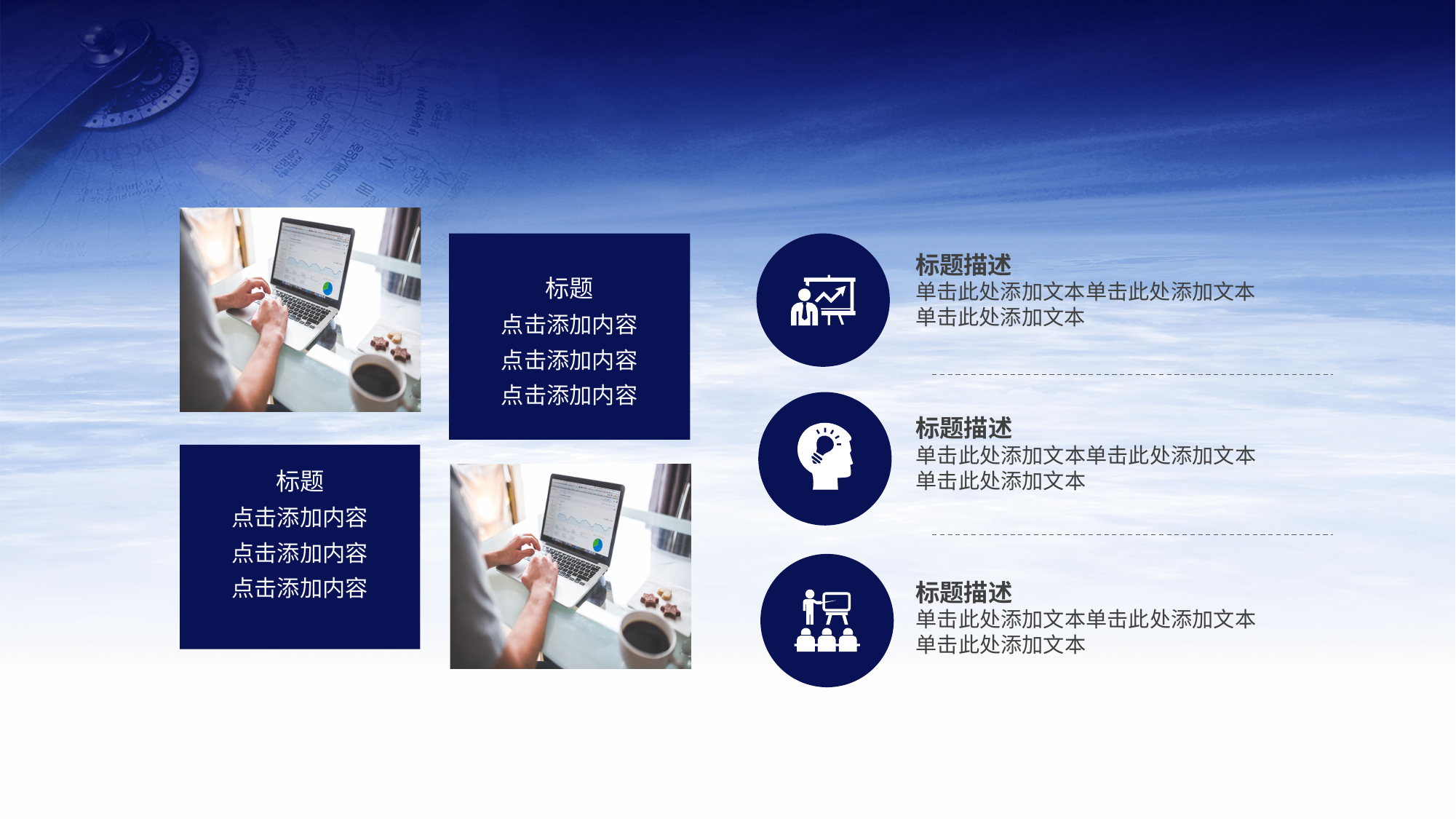

标题
点击添加内容
点击添加内容
点击添加内容

标题描述
单击此处添加文本单击此处添加文本
单击此处添加文本

标题描述
单击此处添加文本单击此处添加文本
单击此处添加文本
标题
点击添加内容
点击添加内容
点击添加内容

标题描述
单击此处添加文本单击此处添加文本
单击此处添加文本